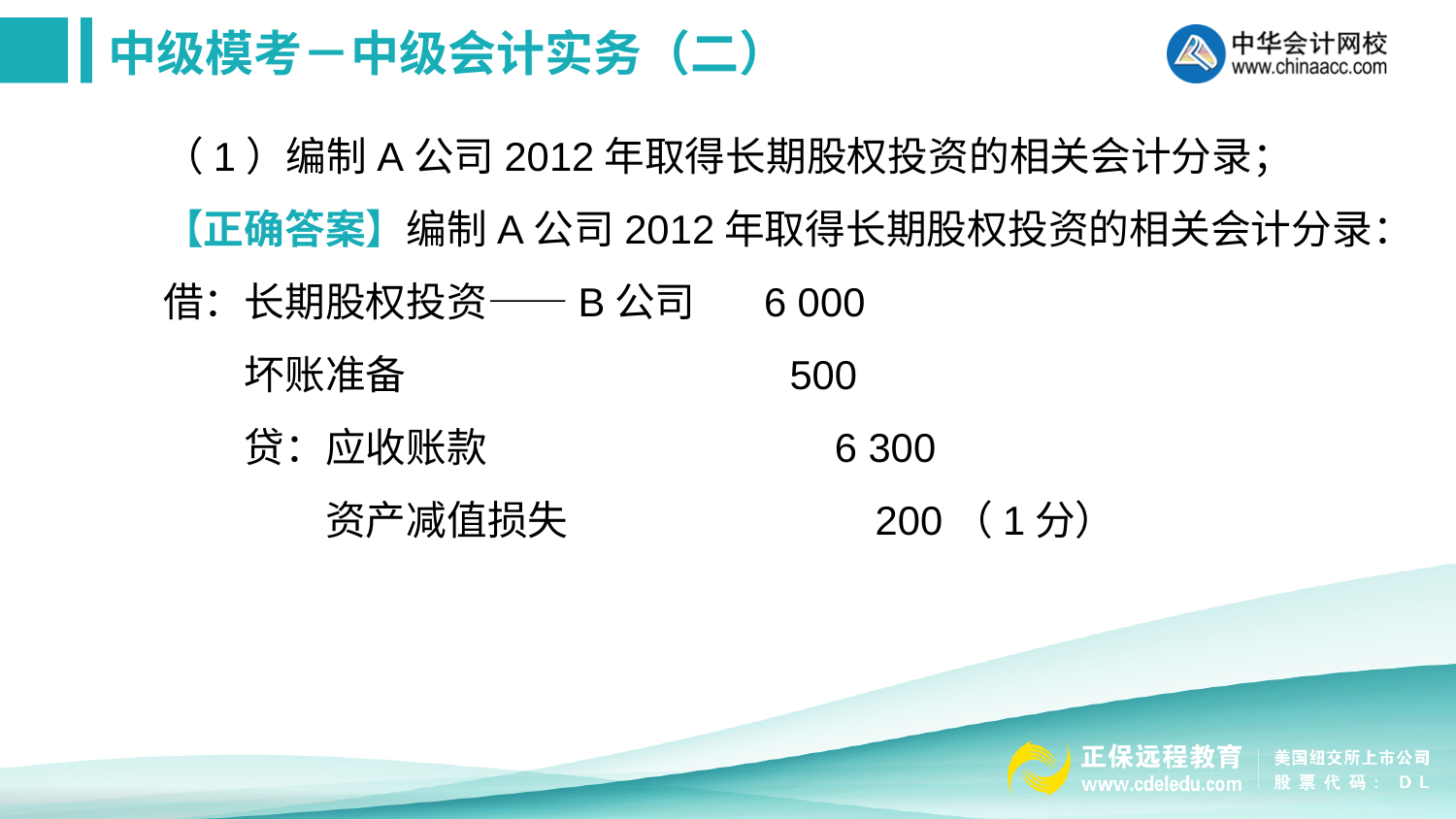

（1）编制A公司2012年取得长期股权投资的相关会计分录；
【正确答案】编制A公司2012年取得长期股权投资的相关会计分录：
借：长期股权投资——B公司 　 6 000
　　坏账准备 　　　　　　　　　500
　　贷：应收账款 　　　　　　　     6 300
　　　　资产减值损失 　　　　　　     200（1分）